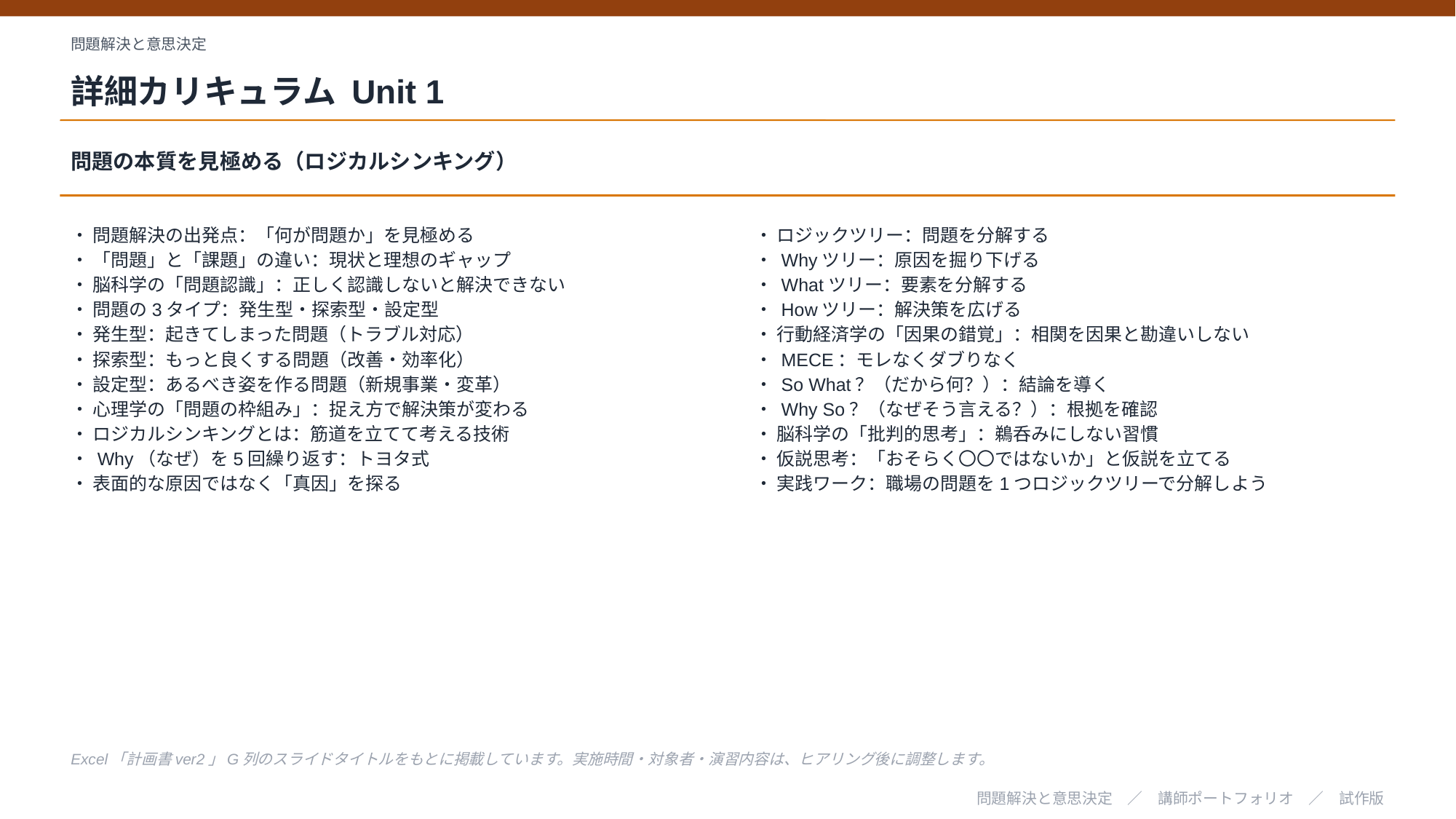

問題解決と意思決定
詳細カリキュラム Unit 1

問題の本質を見極める（ロジカルシンキング）

・ 問題解決の出発点：「何が問題か」を見極める
・ 「問題」と「課題」の違い：現状と理想のギャップ
・ 脳科学の「問題認識」：正しく認識しないと解決できない
・ 問題の3タイプ：発生型・探索型・設定型
・ 発生型：起きてしまった問題（トラブル対応）
・ 探索型：もっと良くする問題（改善・効率化）
・ 設定型：あるべき姿を作る問題（新規事業・変革）
・ 心理学の「問題の枠組み」：捉え方で解決策が変わる
・ ロジカルシンキングとは：筋道を立てて考える技術
・ Why（なぜ）を5回繰り返す：トヨタ式
・ 表面的な原因ではなく「真因」を探る
・ ロジックツリー：問題を分解する
・ Whyツリー：原因を掘り下げる
・ Whatツリー：要素を分解する
・ Howツリー：解決策を広げる
・ 行動経済学の「因果の錯覚」：相関を因果と勘違いしない
・ MECE：モレなくダブりなく
・ So What？（だから何？）：結論を導く
・ Why So？（なぜそう言える？）：根拠を確認
・ 脳科学の「批判的思考」：鵜呑みにしない習慣
・ 仮説思考：「おそらく〇〇ではないか」と仮説を立てる
・ 実践ワーク：職場の問題を1つロジックツリーで分解しよう
Excel「計画書ver2」G列のスライドタイトルをもとに掲載しています。実施時間・対象者・演習内容は、ヒアリング後に調整します。
問題解決と意思決定　／　講師ポートフォリオ　／　試作版